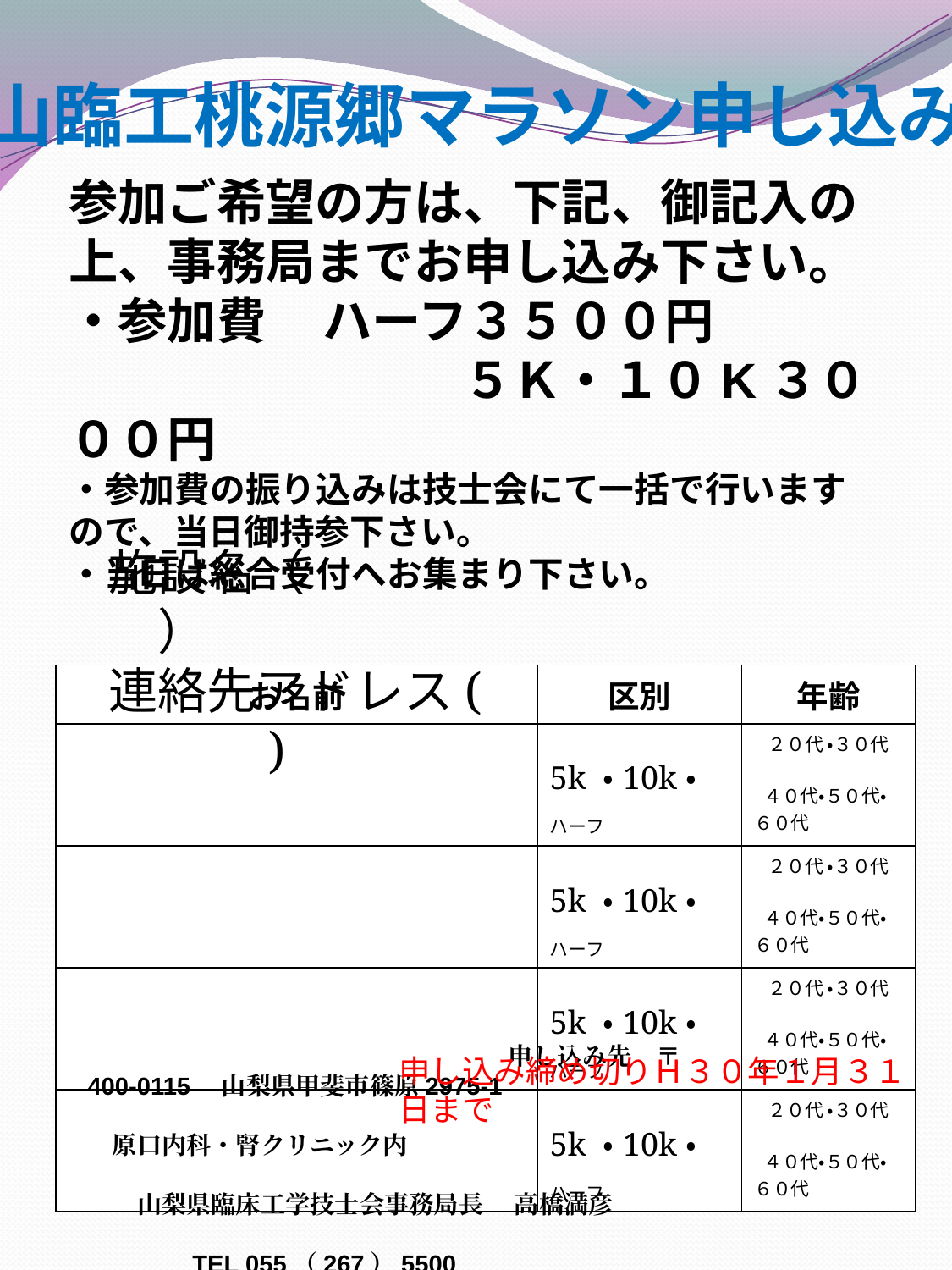

山臨工桃源郷マラソン申し込み
参加ご希望の方は、下記、御記入の上、事務局までお申し込み下さい。
・参加費　	ハーフ３５００円
　　　　　　　　５Ｋ・１０K３０００円
・参加費の振り込みは技士会にて一括で行いますので、当日御持参下さい。
・当日は総合受付へお集まり下さい。
施設名（　　　　　　　　　　　　　）
連絡先アドレス(                     　　　　　)
| お名前 | 区別 | 年齢 |
| --- | --- | --- |
|  | 5k ・10k・ ハーフ | ２０代 ・３０代 ４０代・５０代・６０代 |
|  | 5k ・10k・ ハーフ | ２０代 ・３０代 ４０代・５０代・６０代 |
|  | 5k ・10k・ ハーフ | ２０代 ・３０代 ４０代・５０代・６０代 |
|  | 5k ・10k・ ハーフ | ２０代 ・３０代 ４０代・５０代・６０代 |
申し込み締め切りＨ３０年１月３１日まで
申し込み先　〒400-0115　山梨県甲斐市篠原2975-1
　　　原口内科・腎クリニック内
　　　　山梨県臨床工学技士会事務局長 　高橋満彦
　　　　　　TEL 055（267）5500
　　　　　　E-mail yamarinkou@gmail.com